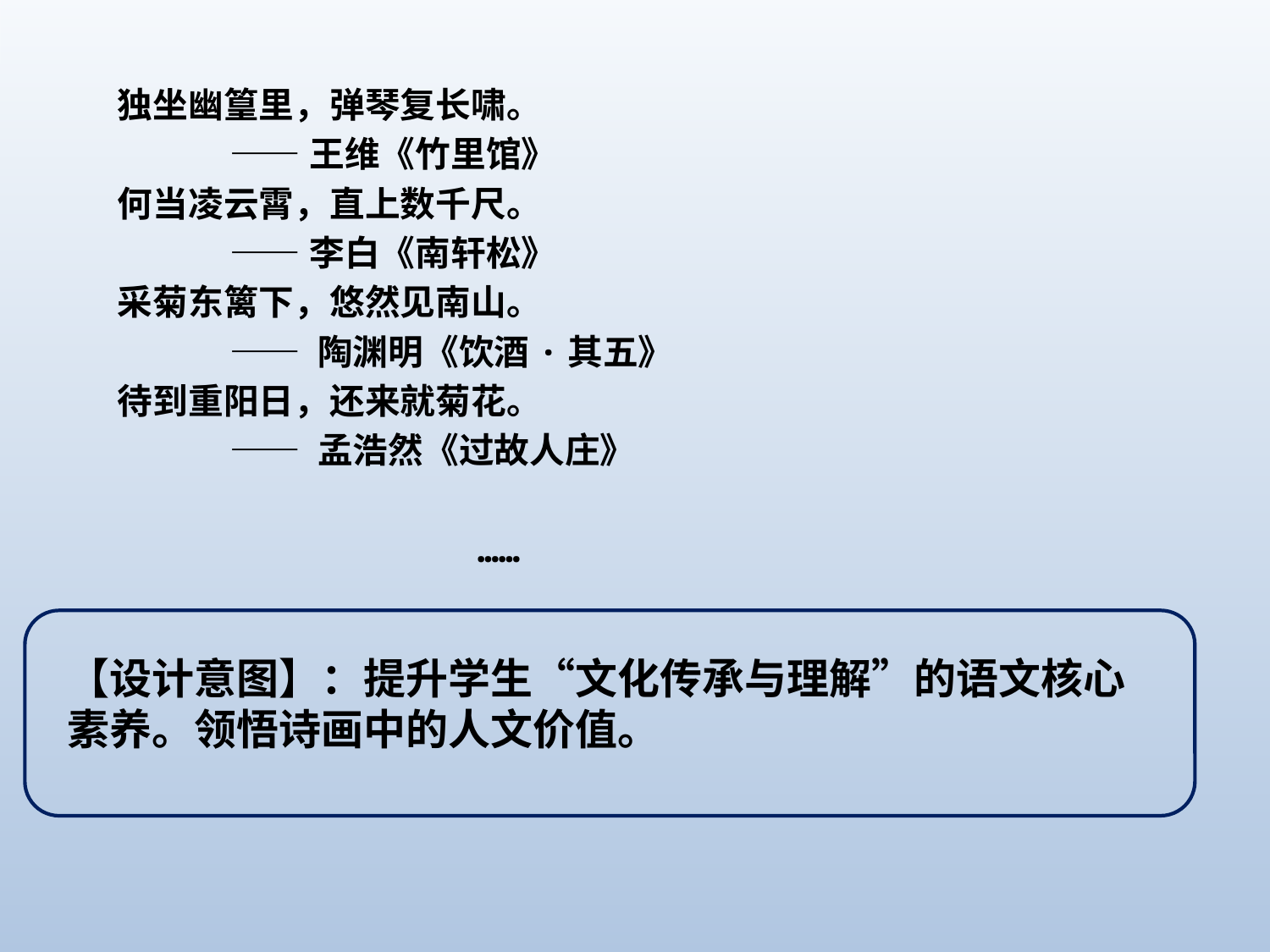

独坐幽篁里，弹琴复长啸。
              ——王维《竹里馆》
何当凌云霄，直上数千尺。
              ——李白《南轩松》
采菊东篱下，悠然见南山。
              —— 陶渊明《饮酒·其五》
待到重阳日，还来就菊花。
              —— 孟浩然《过故人庄》

                 ……

【设计意图】：提升学生“文化传承与理解”的语文核心素养。领悟诗画中的人文价值。